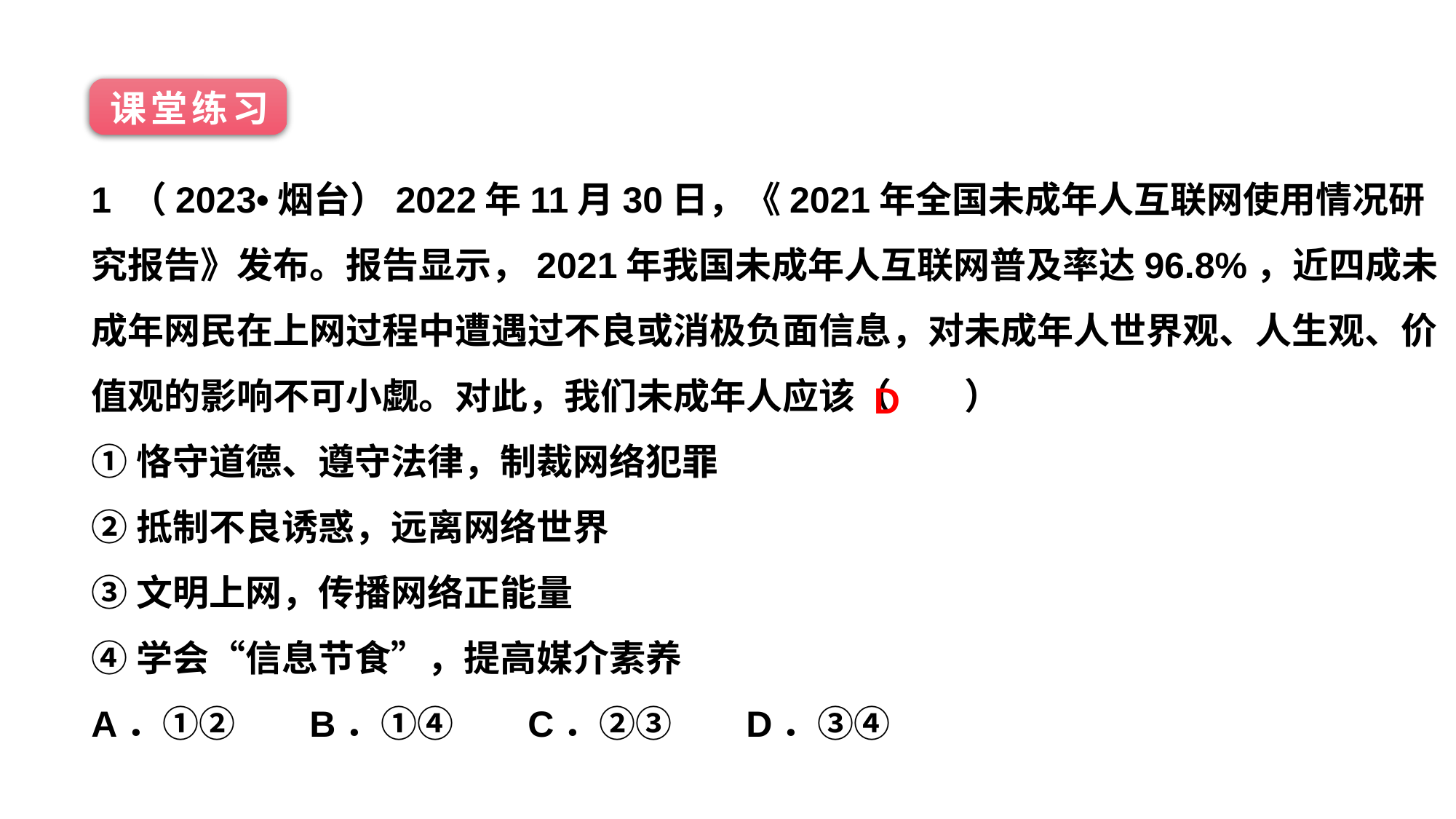

# 课堂练习
1 （2023•烟台）2022年11月30日，《2021年全国未成年人互联网使用情况研究报告》发布。报告显示，2021年我国未成年人互联网普及率达96.8%，近四成未成年网民在上网过程中遭遇过不良或消极负面信息，对未成年人世界观、人生观、价值观的影响不可小觑。对此，我们未成年人应该（　　）
①恪守道德、遵守法律，制裁网络犯罪
②抵制不良诱惑，远离网络世界
③文明上网，传播网络正能量
④学会“信息节食”，提高媒介素养
A．①②	B．①④	C．②③	D．③④
D